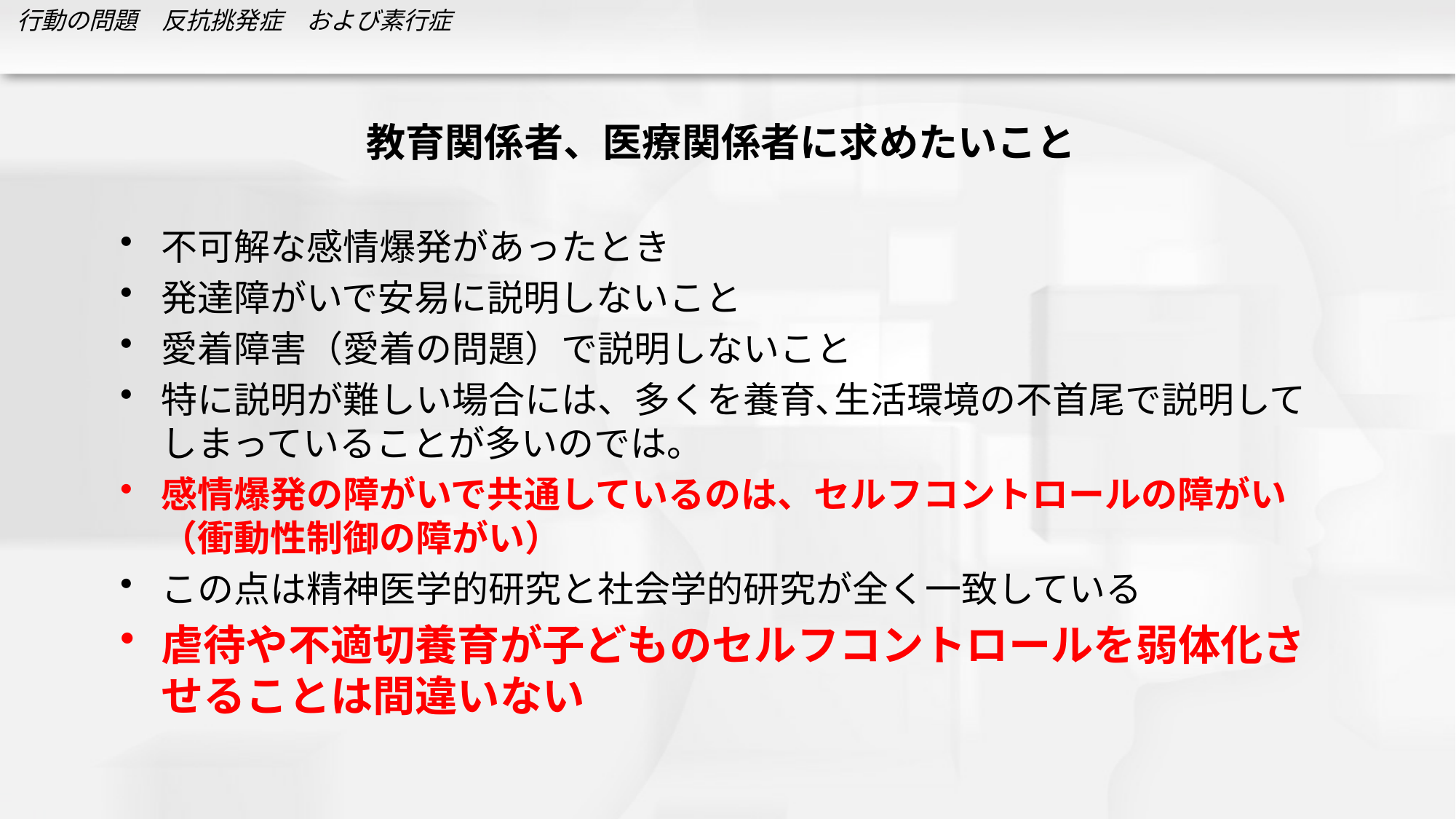

# 教育関係者、医療関係者に求めたいこと
不可解な感情爆発があったとき
発達障がいで安易に説明しないこと
愛着障害（愛着の問題）で説明しないこと
特に説明が難しい場合には、多くを養育､生活環境の不首尾で説明してしまっていることが多いのでは。
感情爆発の障がいで共通しているのは、セルフコントロールの障がい（衝動性制御の障がい）
この点は精神医学的研究と社会学的研究が全く一致している
虐待や不適切養育が子どものセルフコントロールを弱体化させることは間違いない